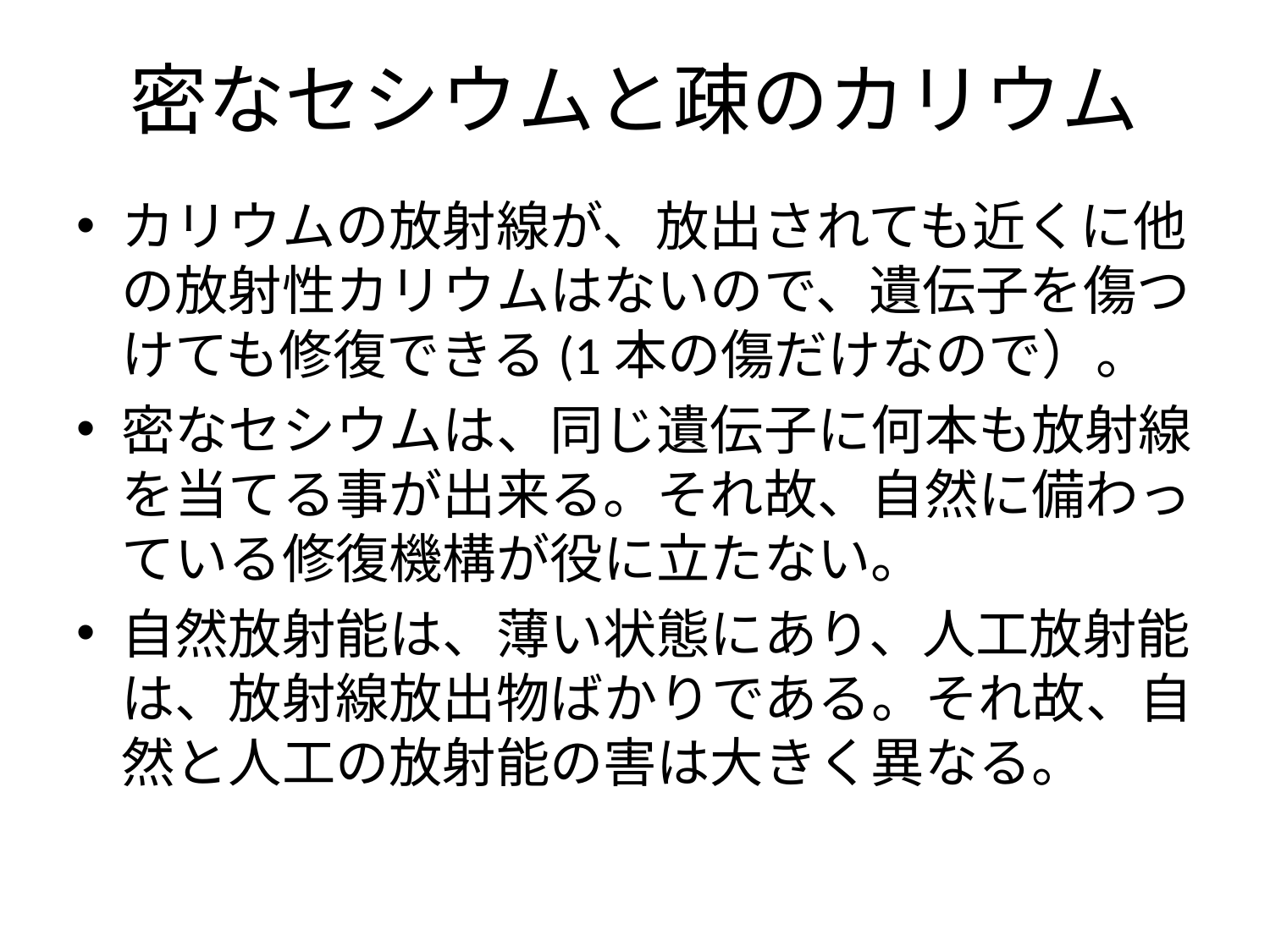

# 密なセシウムと疎のカリウム
カリウムの放射線が、放出されても近くに他の放射性カリウムはないので、遺伝子を傷つけても修復できる(1本の傷だけなので）。
密なセシウムは、同じ遺伝子に何本も放射線を当てる事が出来る。それ故、自然に備わっている修復機構が役に立たない。
自然放射能は、薄い状態にあり、人工放射能は、放射線放出物ばかりである。それ故、自然と人工の放射能の害は大きく異なる。